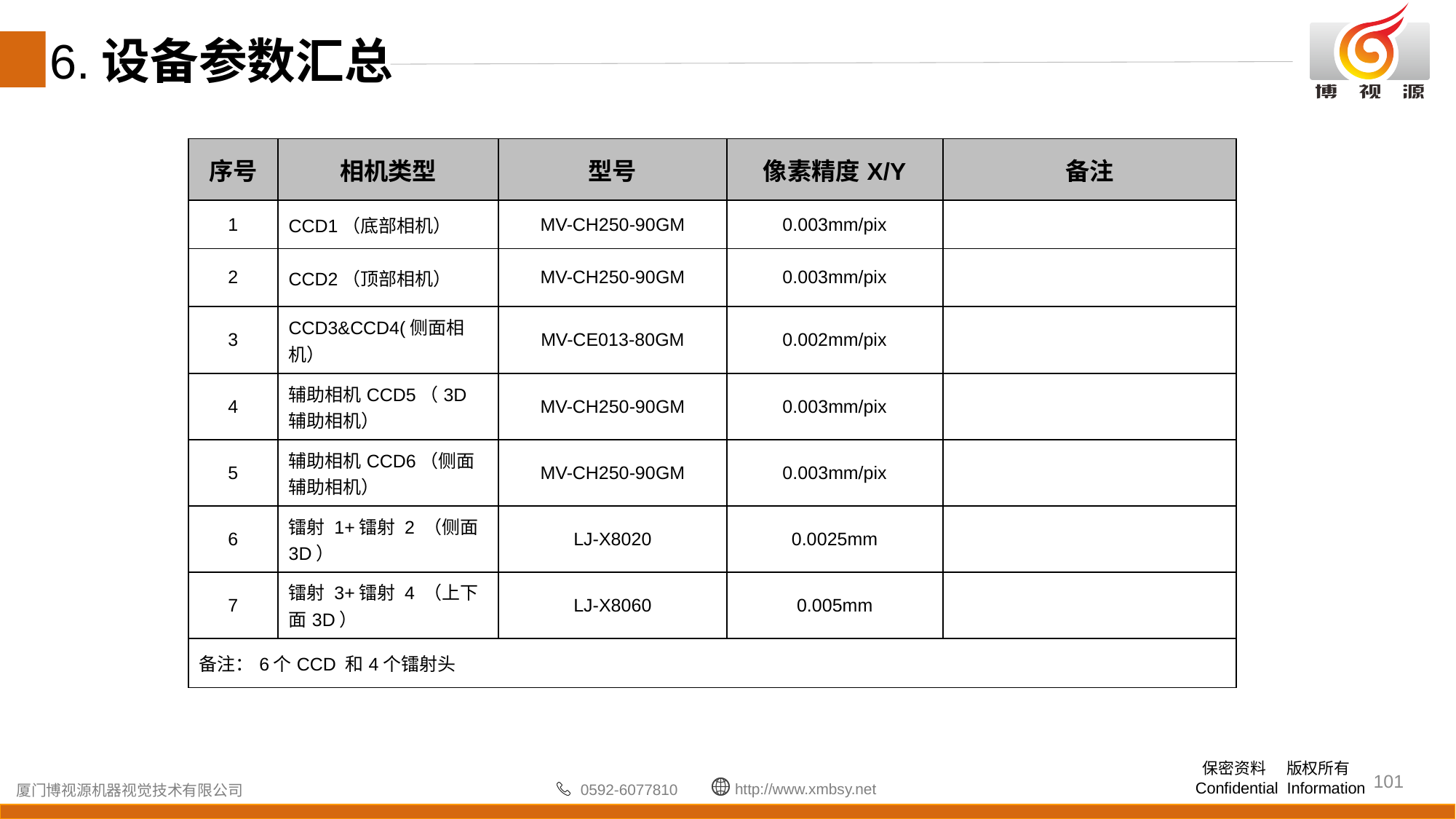

6.设备参数汇总
| 序号 | 相机类型 | 型号 | 像素精度X/Y | 备注 |
| --- | --- | --- | --- | --- |
| 1 | CCD1（底部相机） | MV-CH250-90GM | 0.003mm/pix |  |
| 2 | CCD2（顶部相机） | MV-CH250-90GM | 0.003mm/pix |  |
| 3 | CCD3&CCD4(侧面相机） | MV-CE013-80GM | 0.002mm/pix |  |
| 4 | 辅助相机CCD5（3D辅助相机） | MV-CH250-90GM | 0.003mm/pix |  |
| 5 | 辅助相机CCD6（侧面辅助相机） | MV-CH250-90GM | 0.003mm/pix |  |
| 6 | 镭射 1+镭射 2 （侧面3D） | LJ-X8020 | 0.0025mm |  |
| 7 | 镭射 3+镭射 4 （上下面3D） | LJ-X8060 | 0.005mm |  |
| 备注：6个CCD 和4个镭射头 |  |  |  |  |
101